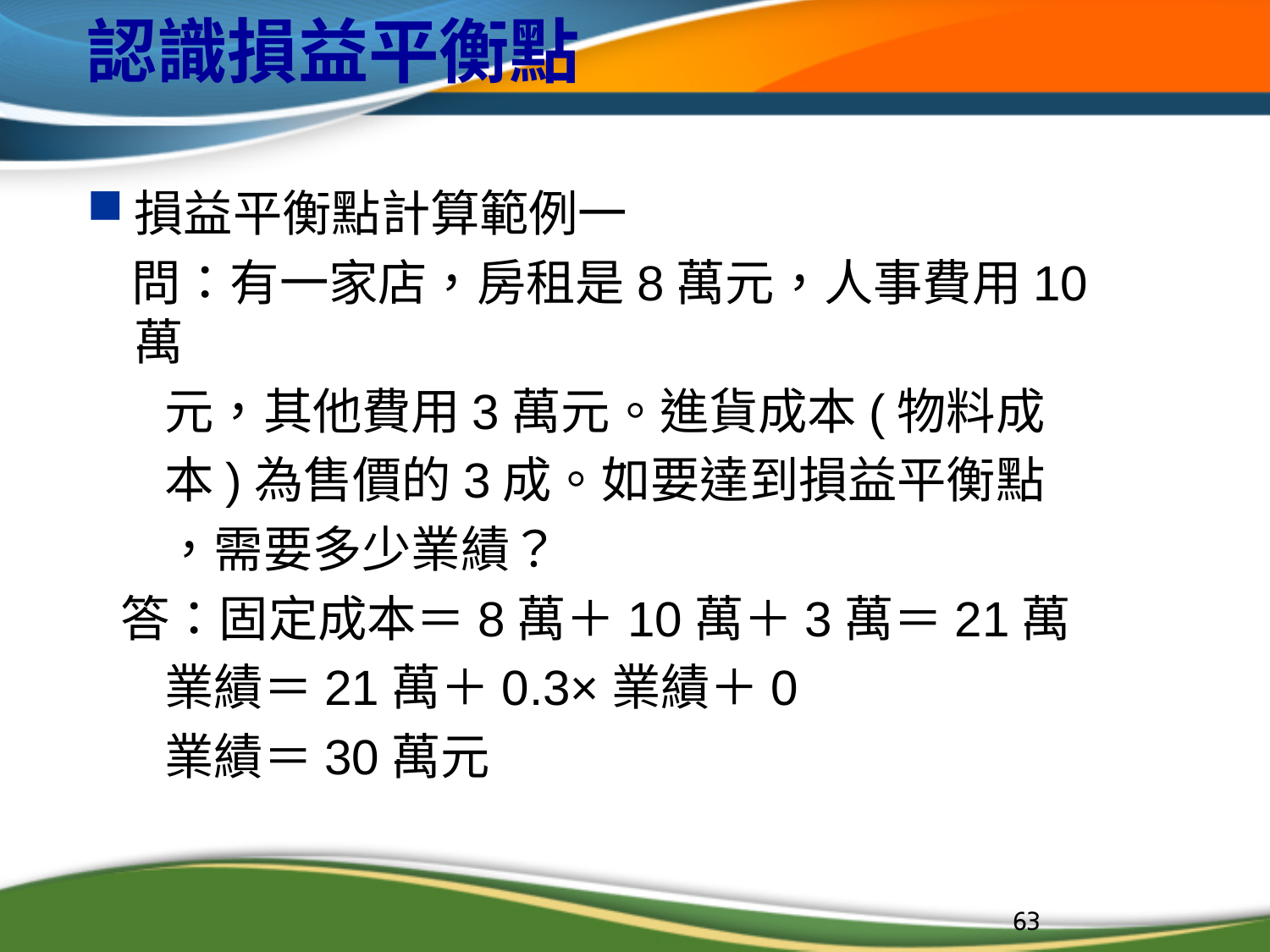

# 認識損益平衡點
損益平衡點計算範例一
   問：有一家店，房租是8萬元，人事費用10萬
      元，其他費用3萬元。進貨成本(物料成
      本)為售價的3成。如要達到損益平衡點
      ，需要多少業績？
  答：固定成本＝8萬＋10萬＋3萬＝21萬
      業績＝21萬＋0.3×業績＋0
      業績＝30萬元
63